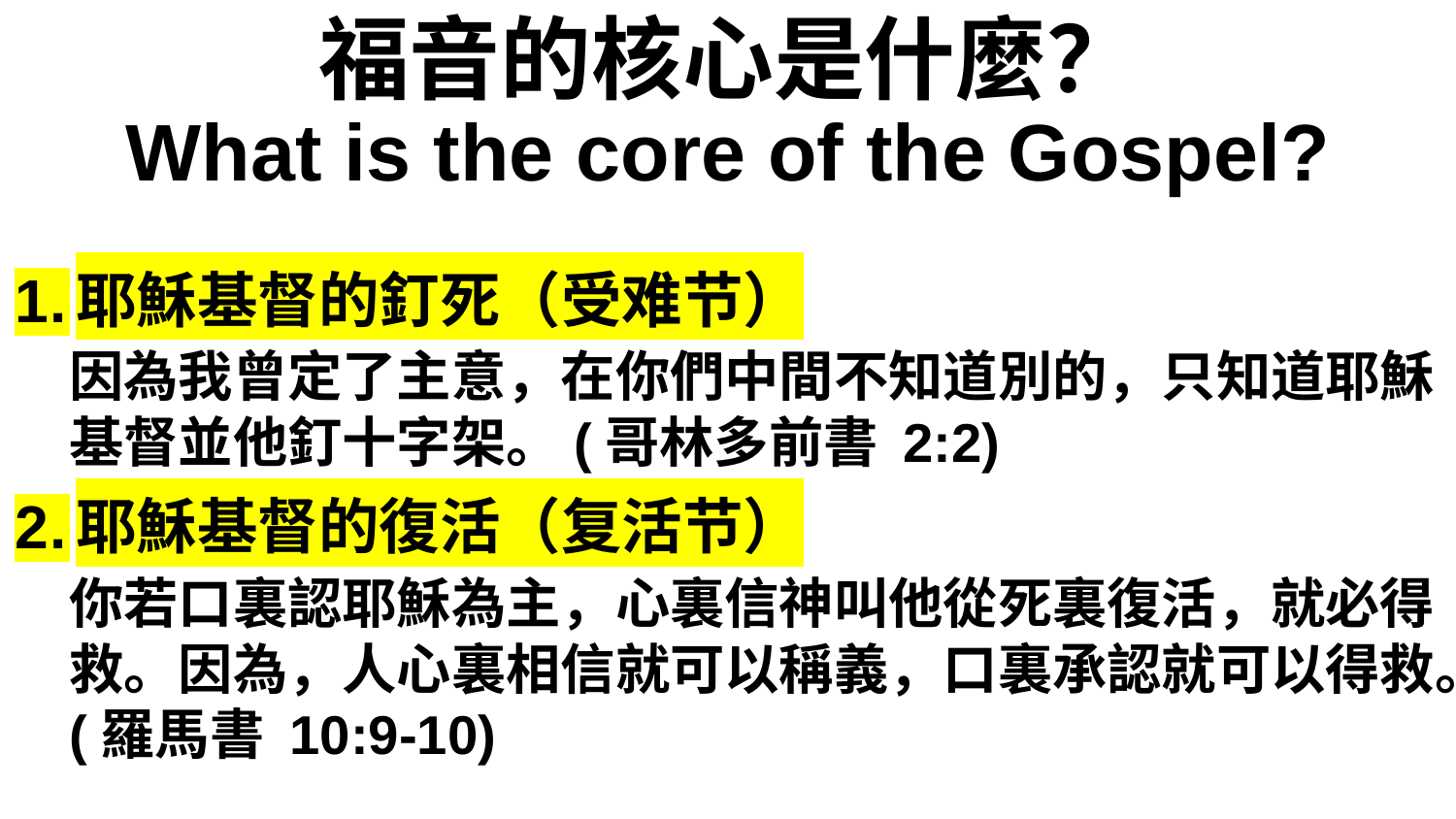

# 福音的核心是什麼？ What is the core of the Gospel?
耶穌基督的釘死（受难节）
因為我曾定了主意，在你們中間不知道別的，只知道耶穌基督並他釘十字架。(哥林多前書 2:2)
耶穌基督的復活（复活节）
你若口裏認耶穌為主，心裏信神叫他從死裏復活，就必得救。因為，人心裏相信就可以稱義，口裏承認就可以得救。(羅馬書 10:9-10)